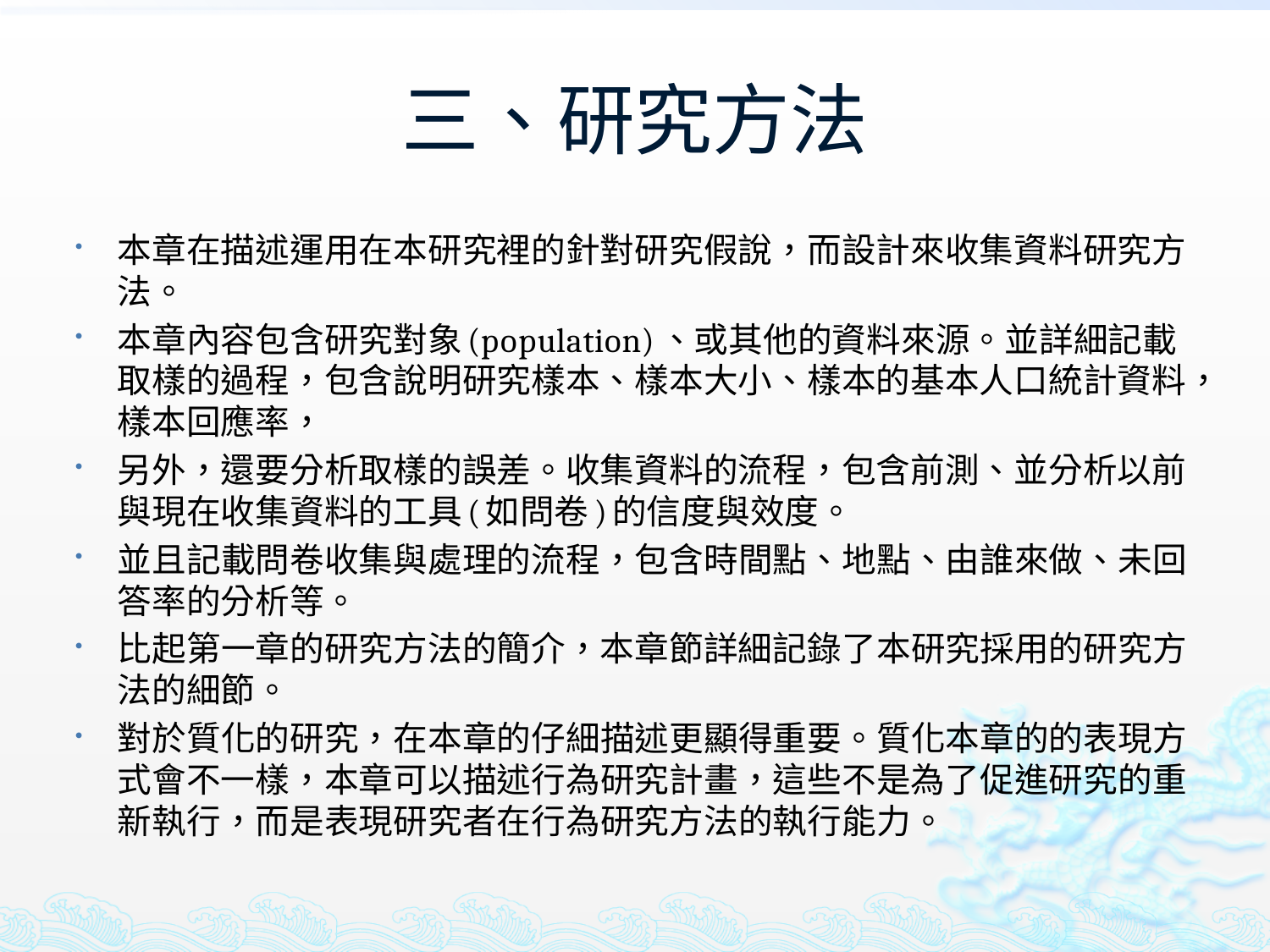

# 三、研究方法
本章在描述運用在本研究裡的針對研究假說，而設計來收集資料研究方法。
本章內容包含研究對象(population)、或其他的資料來源。並詳細記載取樣的過程，包含說明研究樣本、樣本大小、樣本的基本人口統計資料，樣本回應率，
另外，還要分析取樣的誤差。收集資料的流程，包含前測、並分析以前與現在收集資料的工具(如問卷)的信度與效度。
並且記載問卷收集與處理的流程，包含時間點、地點、由誰來做、未回答率的分析等。
比起第一章的研究方法的簡介，本章節詳細記錄了本研究採用的研究方法的細節。
對於質化的研究，在本章的仔細描述更顯得重要。質化本章的的表現方式會不一樣，本章可以描述行為研究計畫，這些不是為了促進研究的重新執行，而是表現研究者在行為研究方法的執行能力。